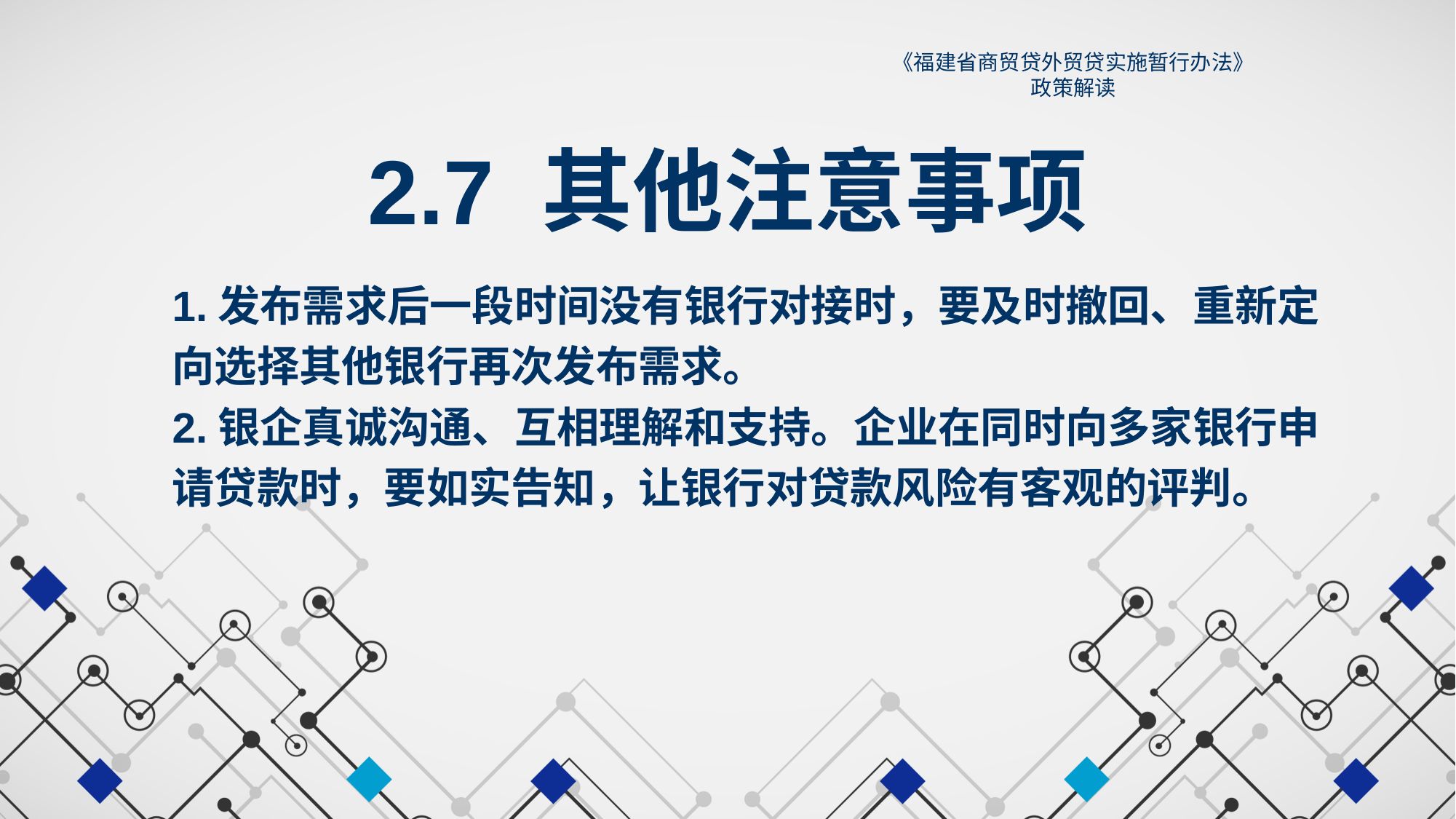

《福建省商贸贷外贸贷实施暂行办法》
政策解读
2.7 其他注意事项
1.发布需求后一段时间没有银行对接时，要及时撤回、重新定向选择其他银行再次发布需求。
2.银企真诚沟通、互相理解和支持。企业在同时向多家银行申请贷款时，要如实告知，让银行对贷款风险有客观的评判。